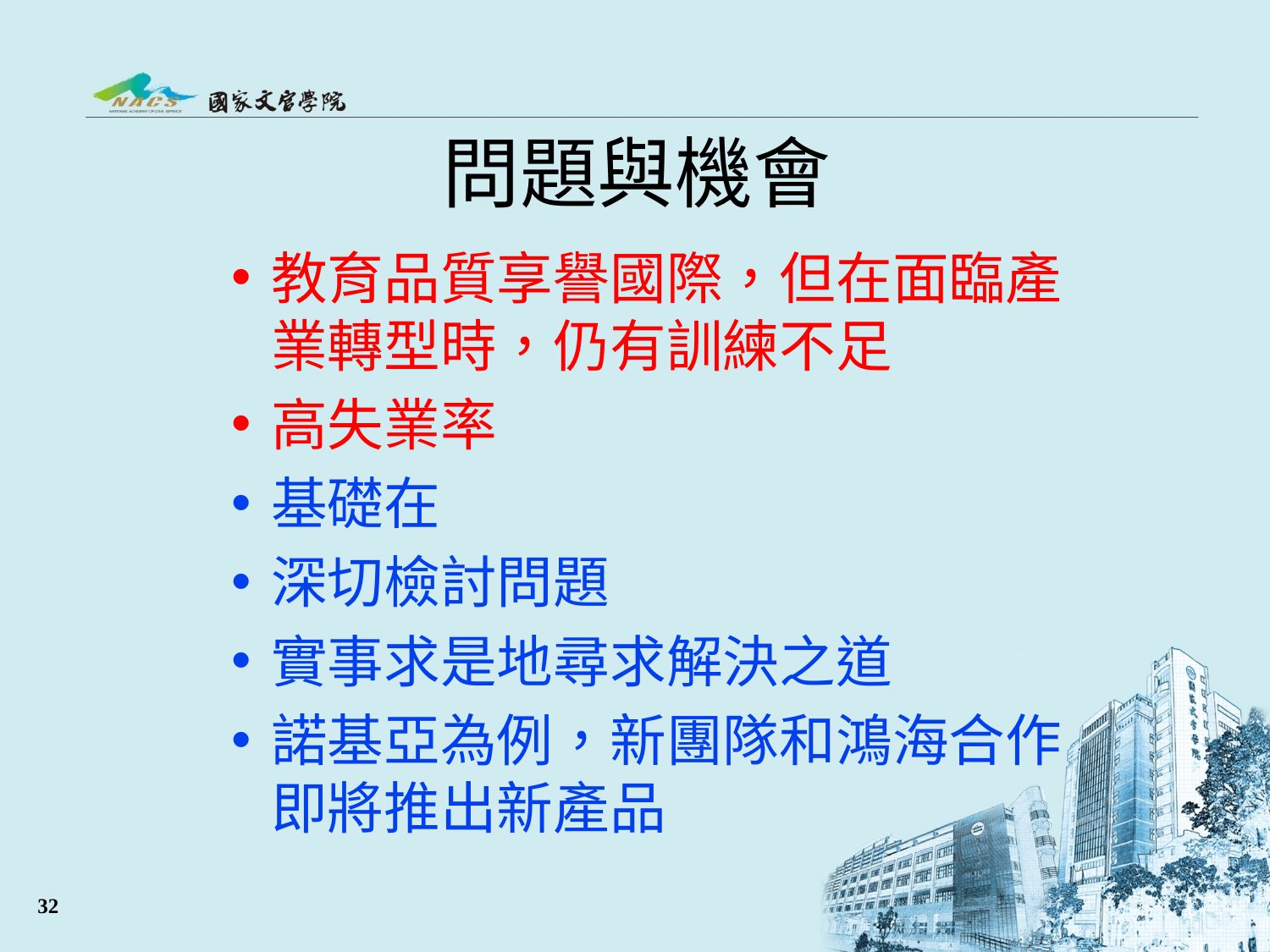

# 問題與機會
教育品質享譽國際，但在面臨產業轉型時，仍有訓練不足
高失業率
基礎在
深切檢討問題
實事求是地尋求解決之道
諾基亞為例，新團隊和鴻海合作即將推出新產品